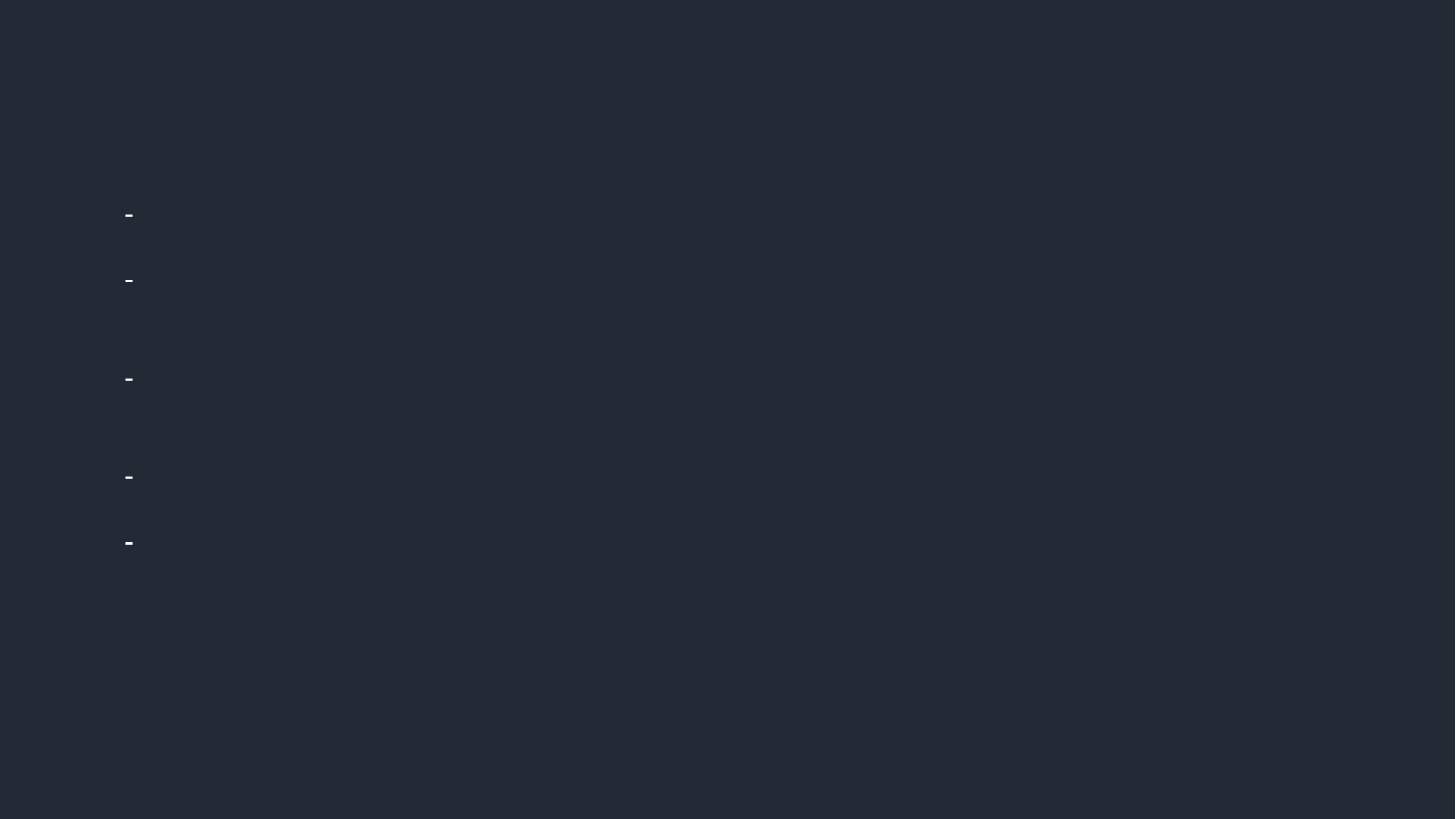

# Why Automated Deployment?
효율성 향상: 관리자가 인프라의 중요한 측면에 집중 할 수 있도록 수동으로 반복작업 수행 할 필요 없음

통일성 향상: 사전 구성된 표준화된 아키텍처를 통해 구성시 휴먼 에러를 방지 및 구성 오류를 최소화 함으로써 인프라 환경 전체의 일관성 보장

확장성 및 유연성 향상: 고객이 필요에 따라 일관된 방식으로 자원 리소스를 확장하거나 축소 할 수 있도록 지원

효율적인 버전 관리: IAC(Infrastructure as Code)를 활용하여 변경사항 관리, 롤백 및 복구 기능 제공

기술 인력에 대한 의존도 완화: 사전 정의된 워크플로우를 통해 운영관점에 복잡성 최소화